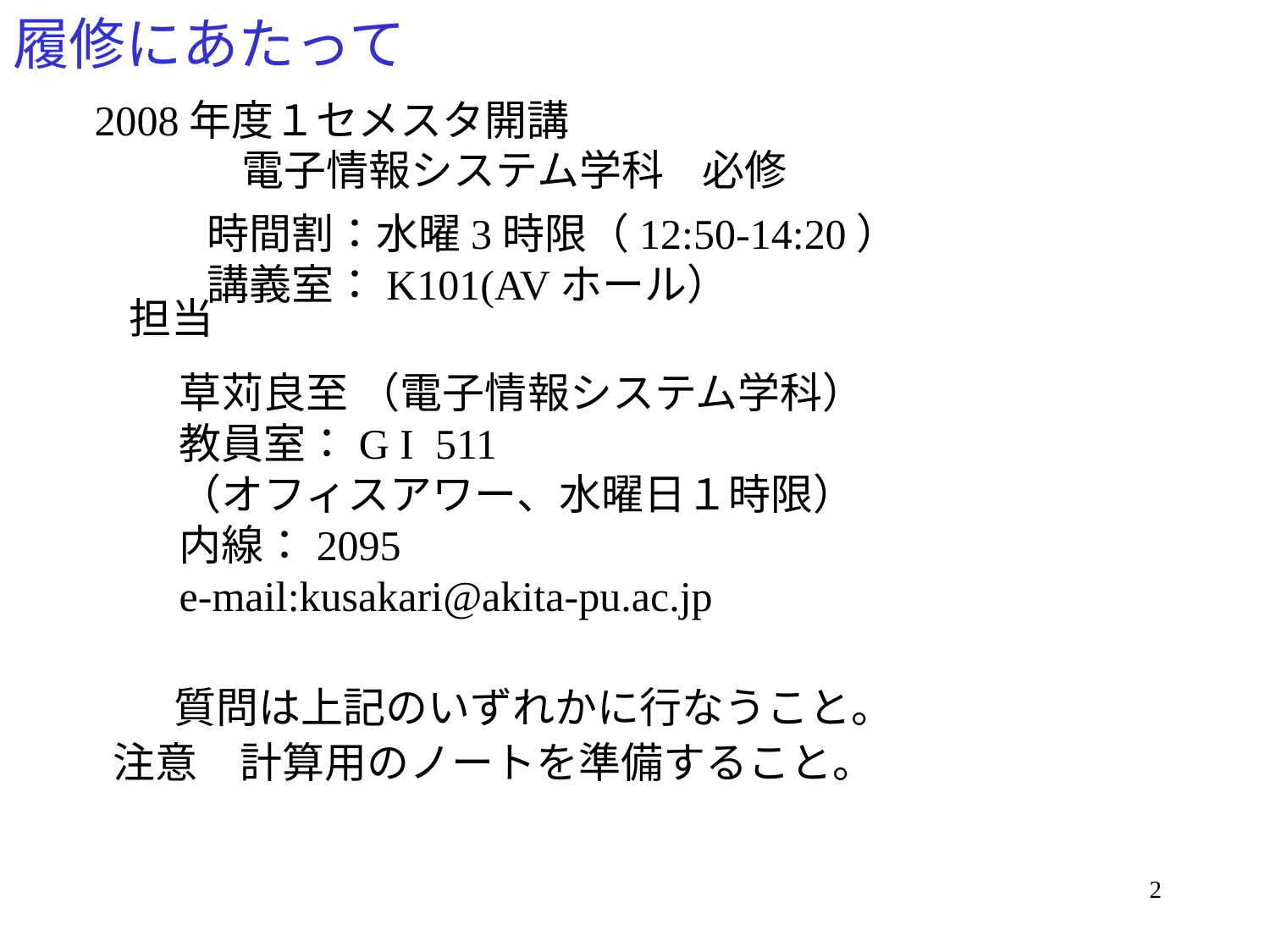

# 履修にあたって
2008年度１セメスタ開講
電子情報システム学科    必修
時間割：水曜3時限（12:50-14:20）
講義室：K101(AVホール）
担当
草苅良至 （電子情報システム学科）
教員室：G I  511
（オフィスアワー、水曜日１時限）
内線：2095
e-mail:kusakari@akita-pu.ac.jp
質問は上記のいずれかに行なうこと。
注意	計算用のノートを準備すること。
2